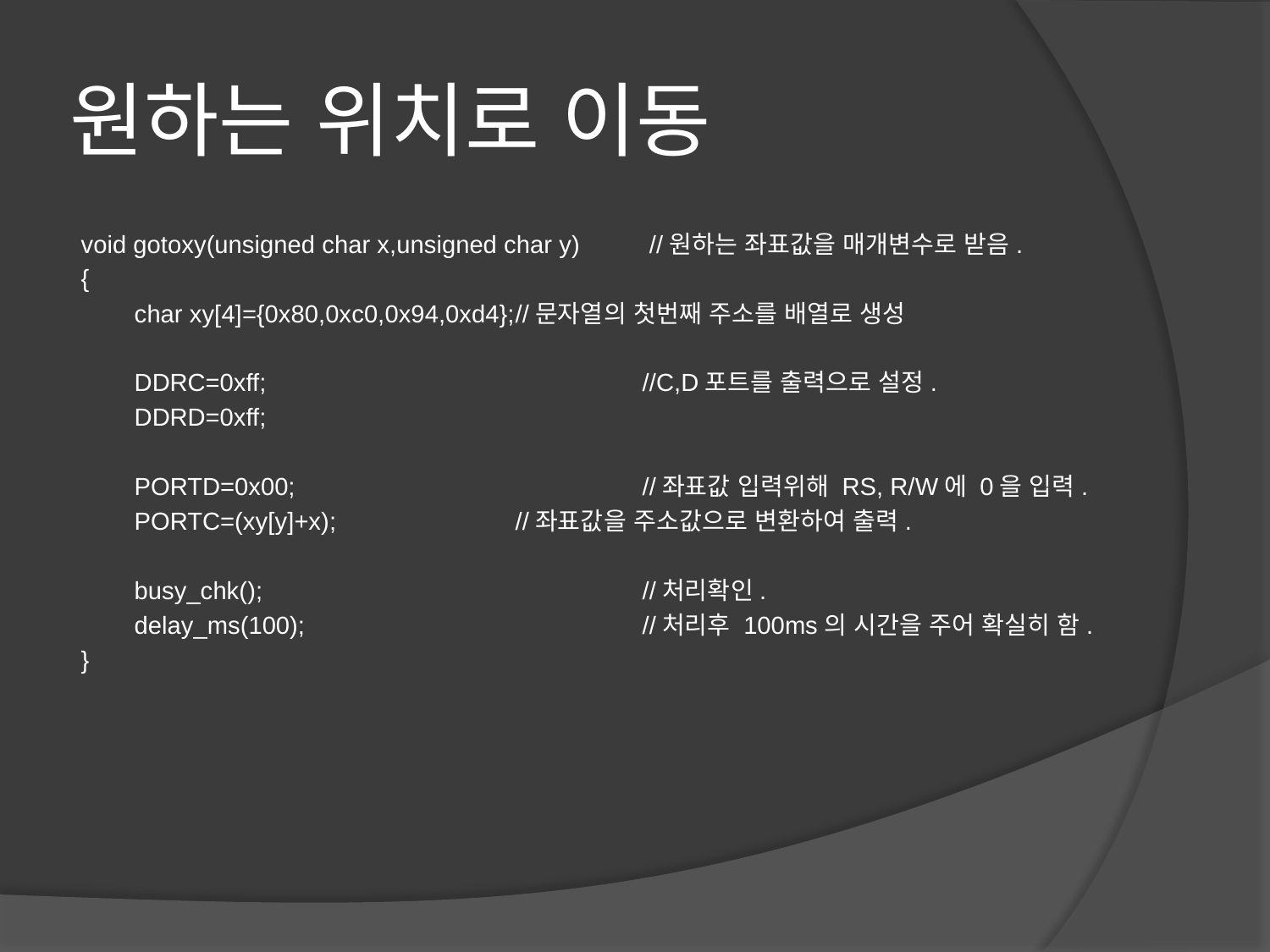

# 원하는 위치로 이동
void gotoxy(unsigned char x,unsigned char y)	 //원하는 좌표값을 매개변수로 받음.
{
	char xy[4]={0x80,0xc0,0x94,0xd4};	//문자열의 첫번째 주소를 배열로 생성

	DDRC=0xff;			//C,D포트를 출력으로 설정.
	DDRD=0xff;

	PORTD=0x00;			//좌표값 입력위해 RS, R/W에 0을 입력.
	PORTC=(xy[y]+x);		//좌표값을 주소값으로 변환하여 출력.

 	busy_chk();			//처리확인.
	delay_ms(100);			//처리후 100ms의 시간을 주어 확실히 함.
}